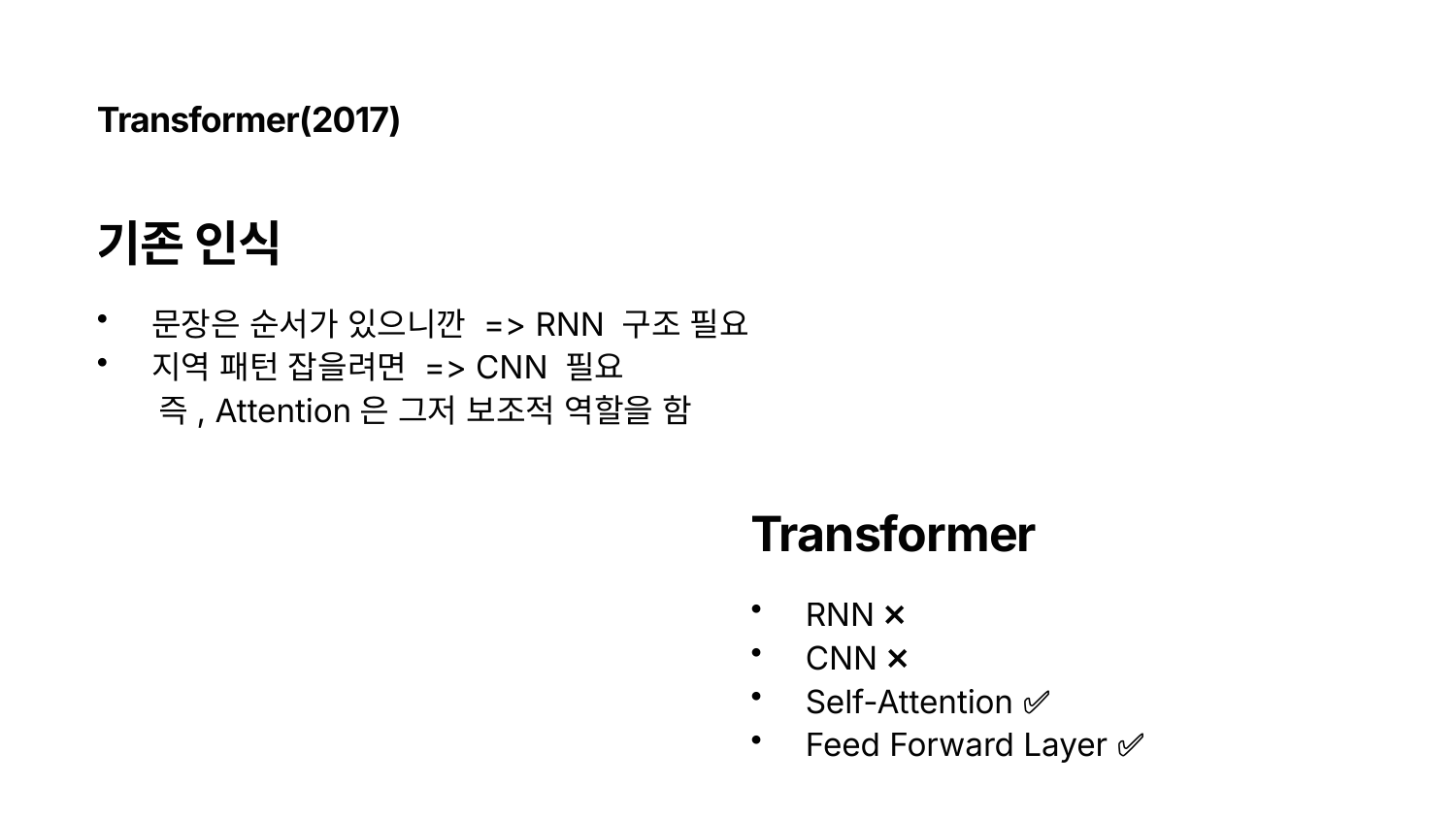

Transformer(2017)

기존 인식
문장은 순서가 있으니깐 => RNN 구조 필요
지역 패턴 잡을려면 => CNN 필요
      즉, Attention은 그저 보조적 역할을 함

Transformer
RNN ❌
CNN ❌
Self-Attention ✅
Feed Forward Layer ✅